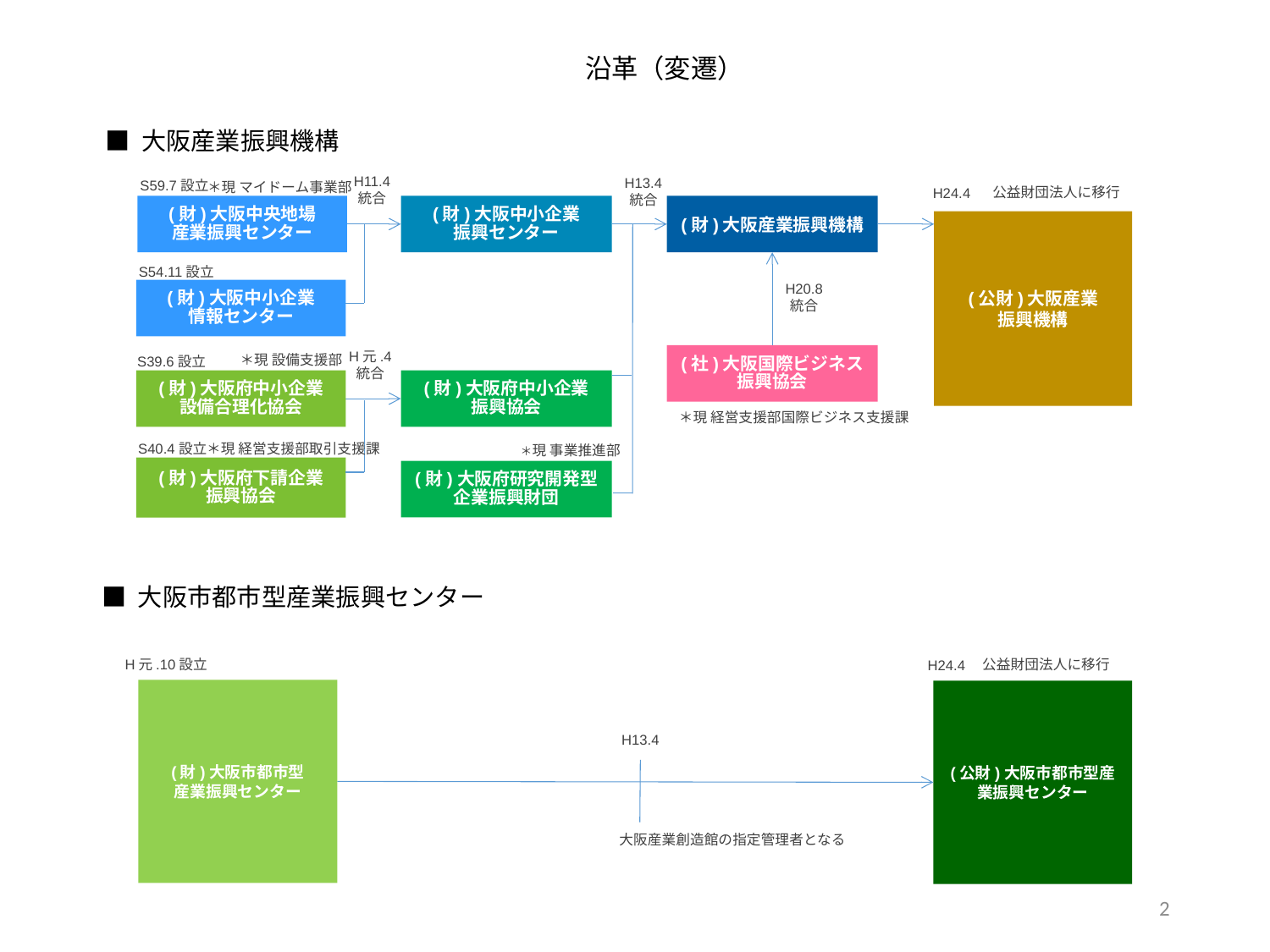

沿革（変遷）
■ 大阪産業振興機構
■ 大阪市都市型産業振興センター
H11.4
統合
H13.4
統合
公益財団法人に移行
(財)大阪中央地場
産業振興センター
(財)大阪中小企業
振興センター
(財)大阪産業振興機構
(公財)大阪産業
振興機構
H20.8
統合
(財)大阪中小企業
情報センター
H元.4
統合
(社)大阪国際ビジネス
振興協会
(財)大阪府中小企業
設備合理化協会
(財)大阪府中小企業
振興協会
(財)大阪府下請企業
振興協会
(財)大阪府研究開発型
企業振興財団
H24.4
S59.7設立
S54.11設立
S39.6設立
S40.4設立
＊現 マイドーム事業部
＊現 設備支援部
＊現 経営支援部国際ビジネス支援課
＊現 経営支援部取引支援課
＊現 事業推進部
公益財団法人に移行
H元.10設立
(財)大阪市都市型
産業振興センター
(公財)大阪市都市型産業振興センター
H13.4
H24.4
大阪産業創造館の指定管理者となる
2